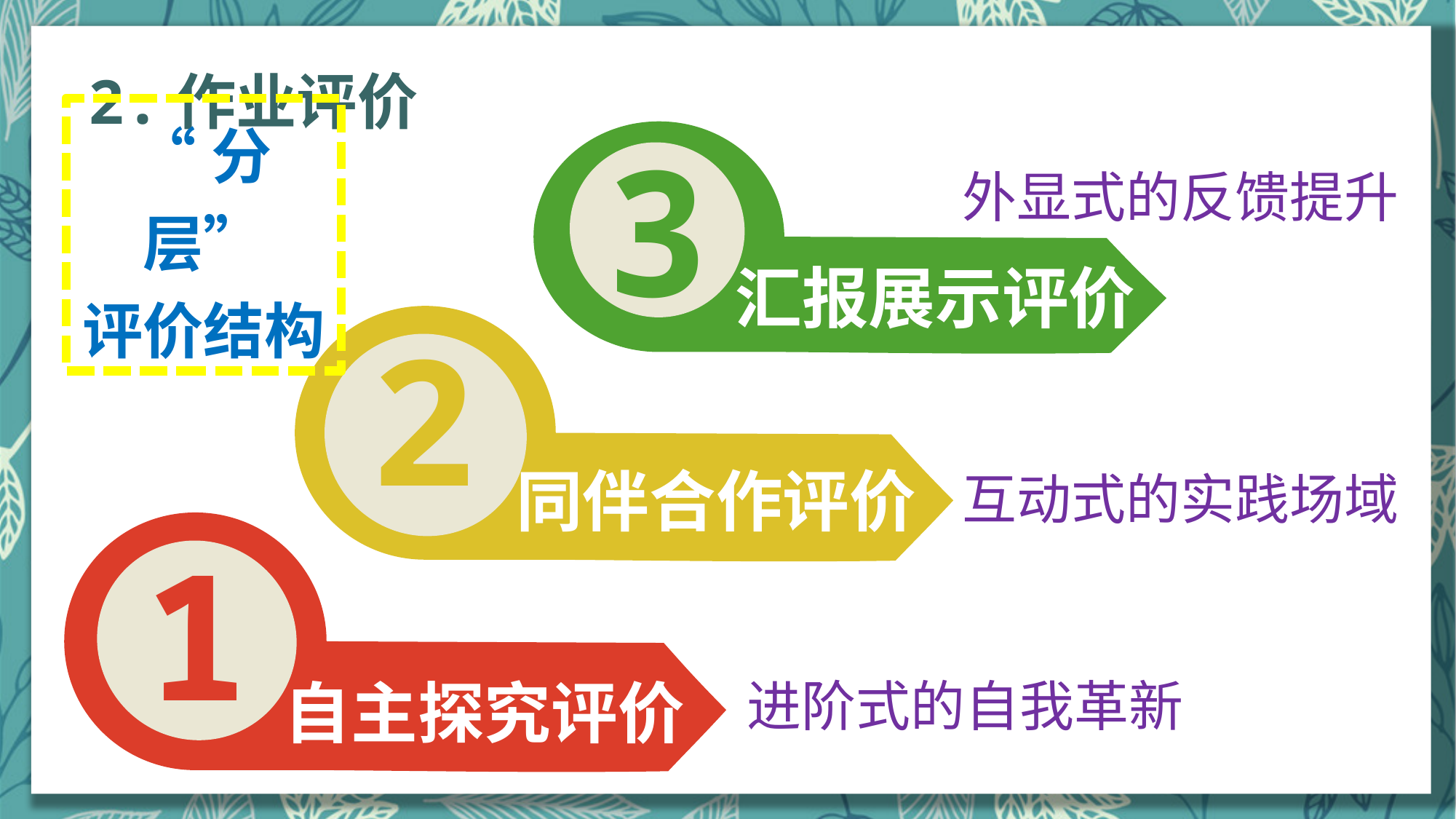

2.作业评价
3

“分层”
评价结构
外显式的反馈提升
汇报展示评价

2

同伴合作评价
互动式的实践场域

1

自主探究评价
进阶式的自我革新